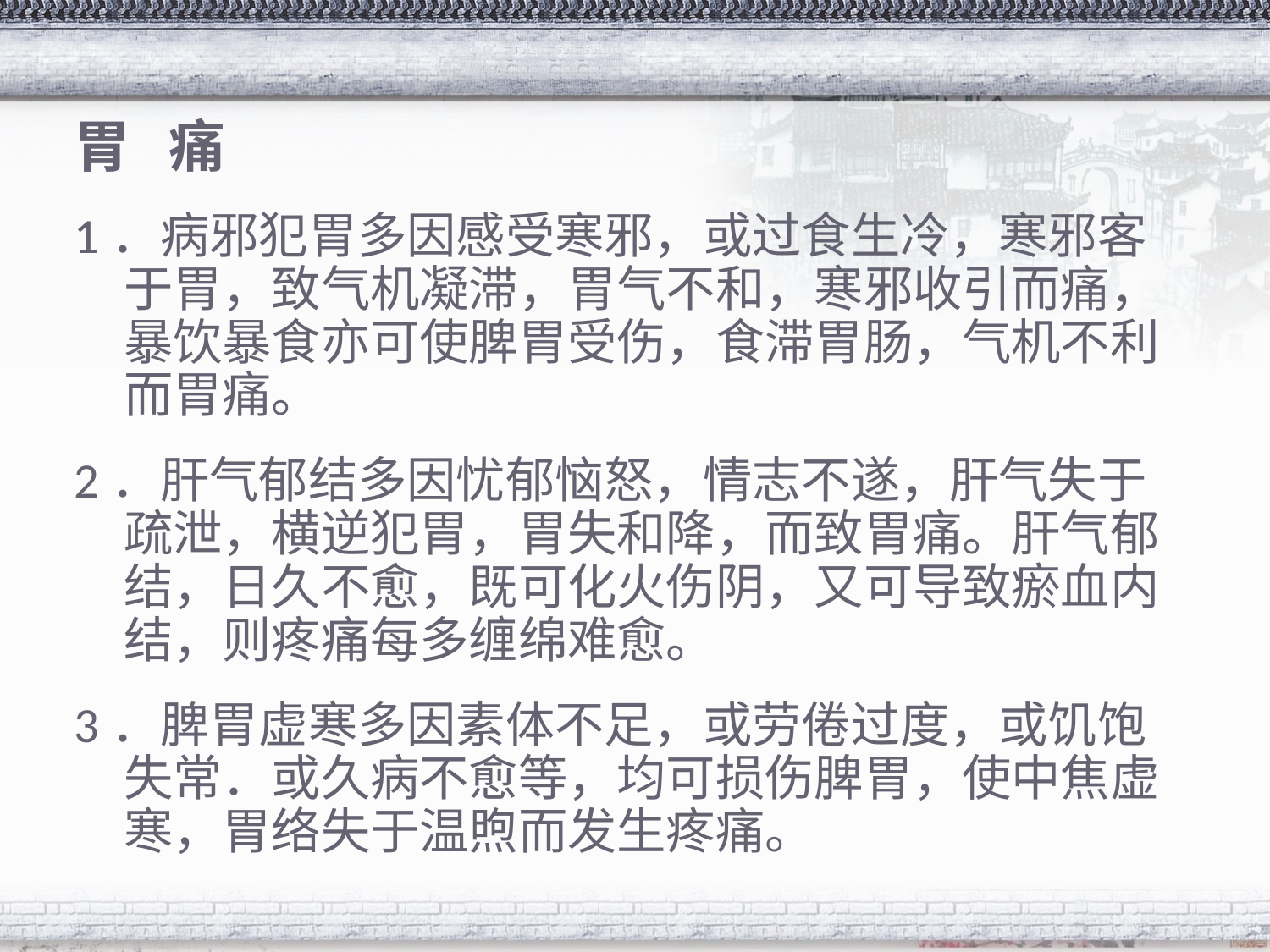

# 胃   痛
1．病邪犯胃多因感受寒邪，或过食生冷，寒邪客于胃，致气机凝滞，胃气不和，寒邪收引而痛，暴饮暴食亦可使脾胃受伤，食滞胃肠，气机不利而胃痛。
2．肝气郁结多因忧郁恼怒，情志不遂，肝气失于疏泄，横逆犯胃，胃失和降，而致胃痛。肝气郁结，日久不愈，既可化火伤阴，又可导致瘀血内结，则疼痛每多缠绵难愈。
3．脾胃虚寒多因素体不足，或劳倦过度，或饥饱失常．或久病不愈等，均可损伤脾胃，使中焦虚寒，胃络失于温煦而发生疼痛。